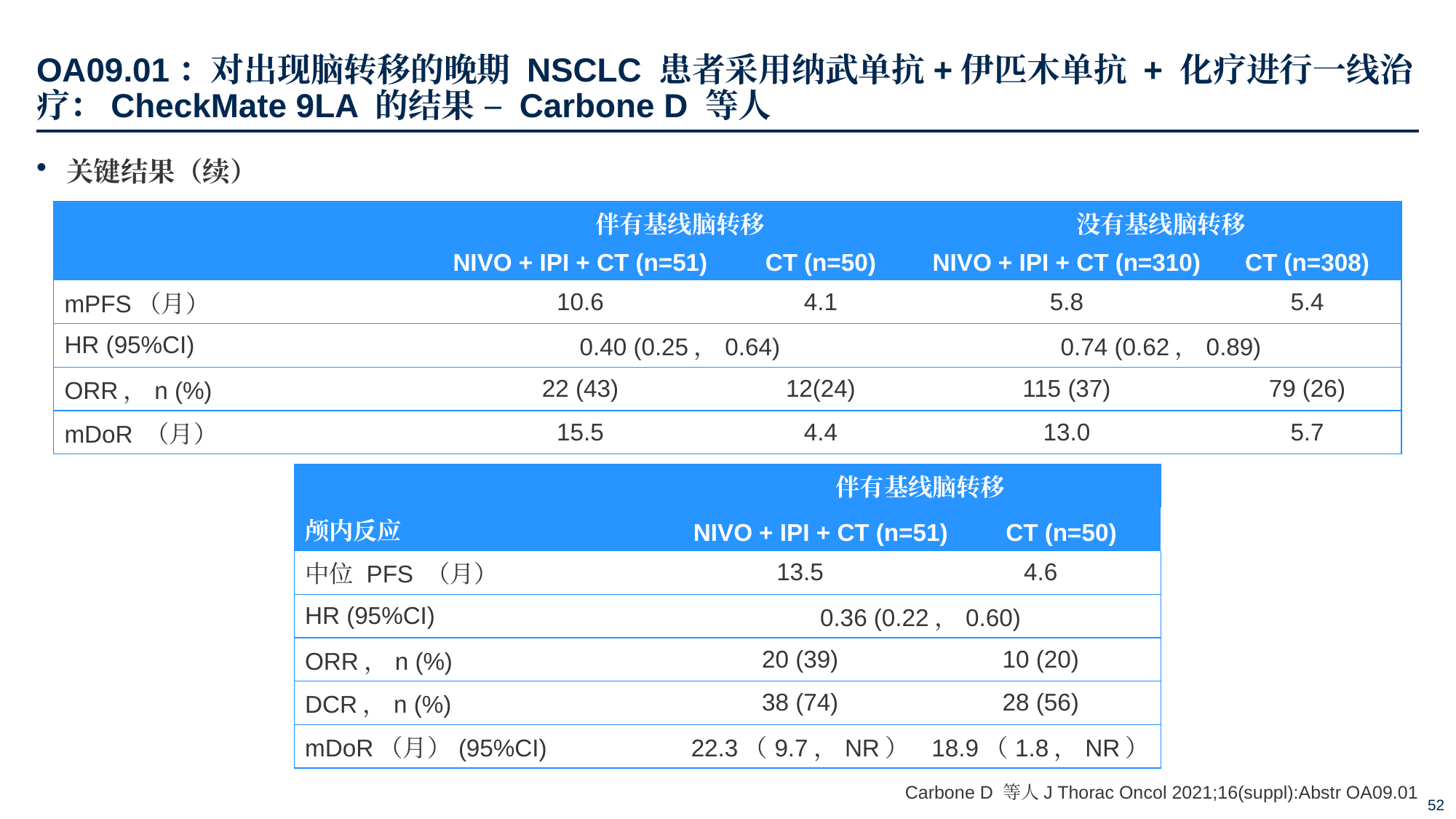

# OA09.01：对出现脑转移的晚期 NSCLC 患者采用纳武单抗+伊匹木单抗 + 化疗进行一线治疗：CheckMate 9LA 的结果 – Carbone D 等人
关键结果（续）
|  | 伴有基线脑转移 |  | 没有基线脑转移 |  |
| --- | --- | --- | --- | --- |
|  | NIVO + IPI + CT (n=51) | CT (n=50) | NIVO + IPI + CT (n=310) | CT (n=308) |
| mPFS（月） | 10.6 | 4.1 | 5.8 | 5.4 |
| HR (95%CI) | 0.40 (0.25，0.64) |  | 0.74 (0.62，0.89) |  |
| ORR，n (%) | 22 (43) | 12(24) | 115 (37) | 79 (26) |
| mDoR （月） | 15.5 | 4.4 | 13.0 | 5.7 |
|  | 伴有基线脑转移 |  |  |
| --- | --- | --- | --- |
| 颅内反应 | NIVO + IPI + CT (n=51) |  | CT (n=50) |
| 中位 PFS （月） | 13.5 | 4.6 |  |
| HR (95%CI) | 0.36 (0.22，0.60) |  |  |
| ORR，n (%) | 20 (39) | 10 (20) |  |
| DCR，n (%) | 38 (74) | 28 (56) |  |
| mDoR（月）(95%CI) | 22.3（9.7，NR） | 18.9（1.8，NR） |  |
Carbone D 等人J Thorac Oncol 2021;16(suppl):Abstr OA09.01